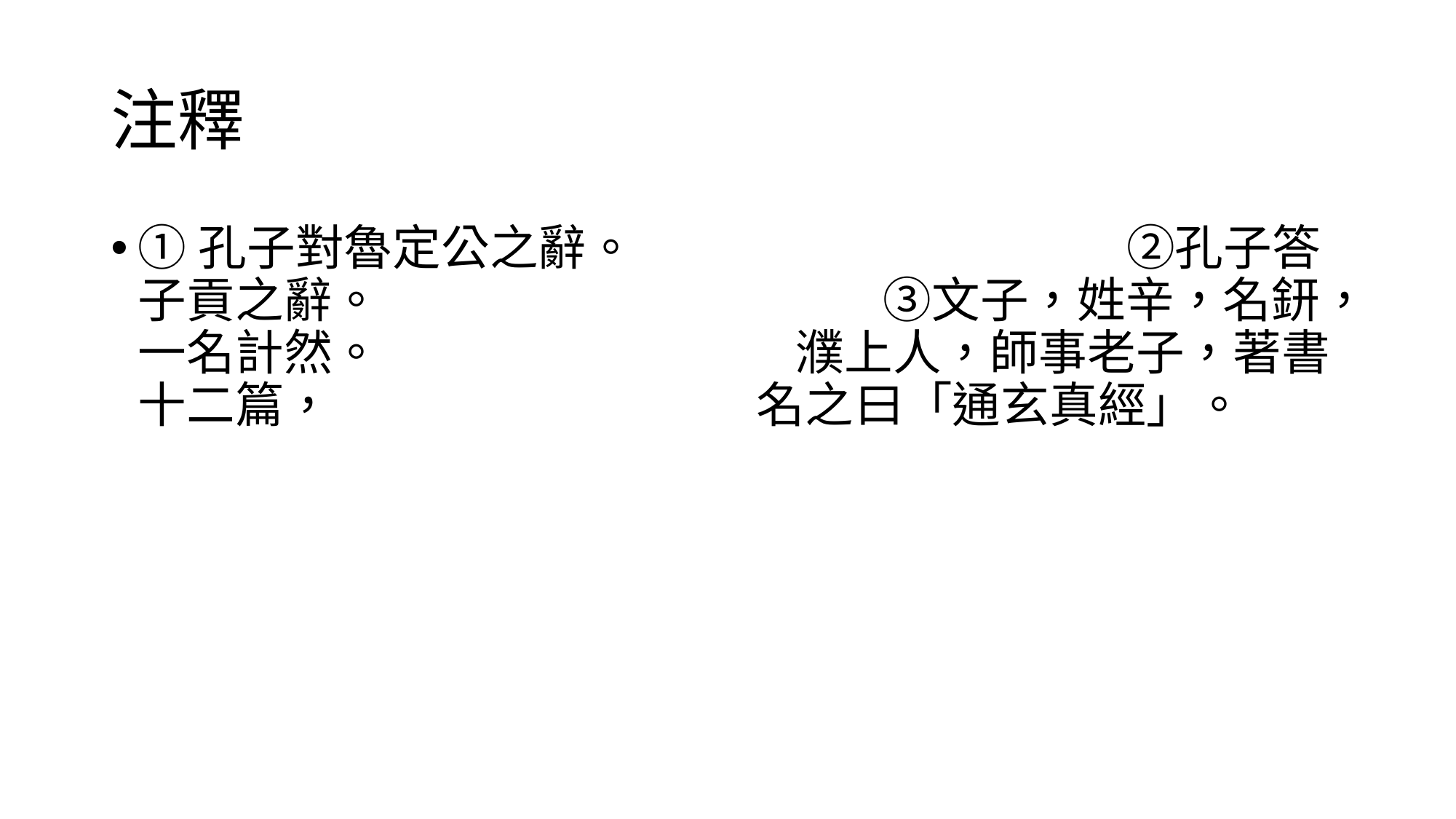

# 注釋
①孔子對魯定公之辭。                                             ②孔子答子貢之辭。                                              ③文子，姓辛，名鈃，一名計然。                                      濮上人，師事老子，著書十二篇，                                       名之曰「通玄真經」。